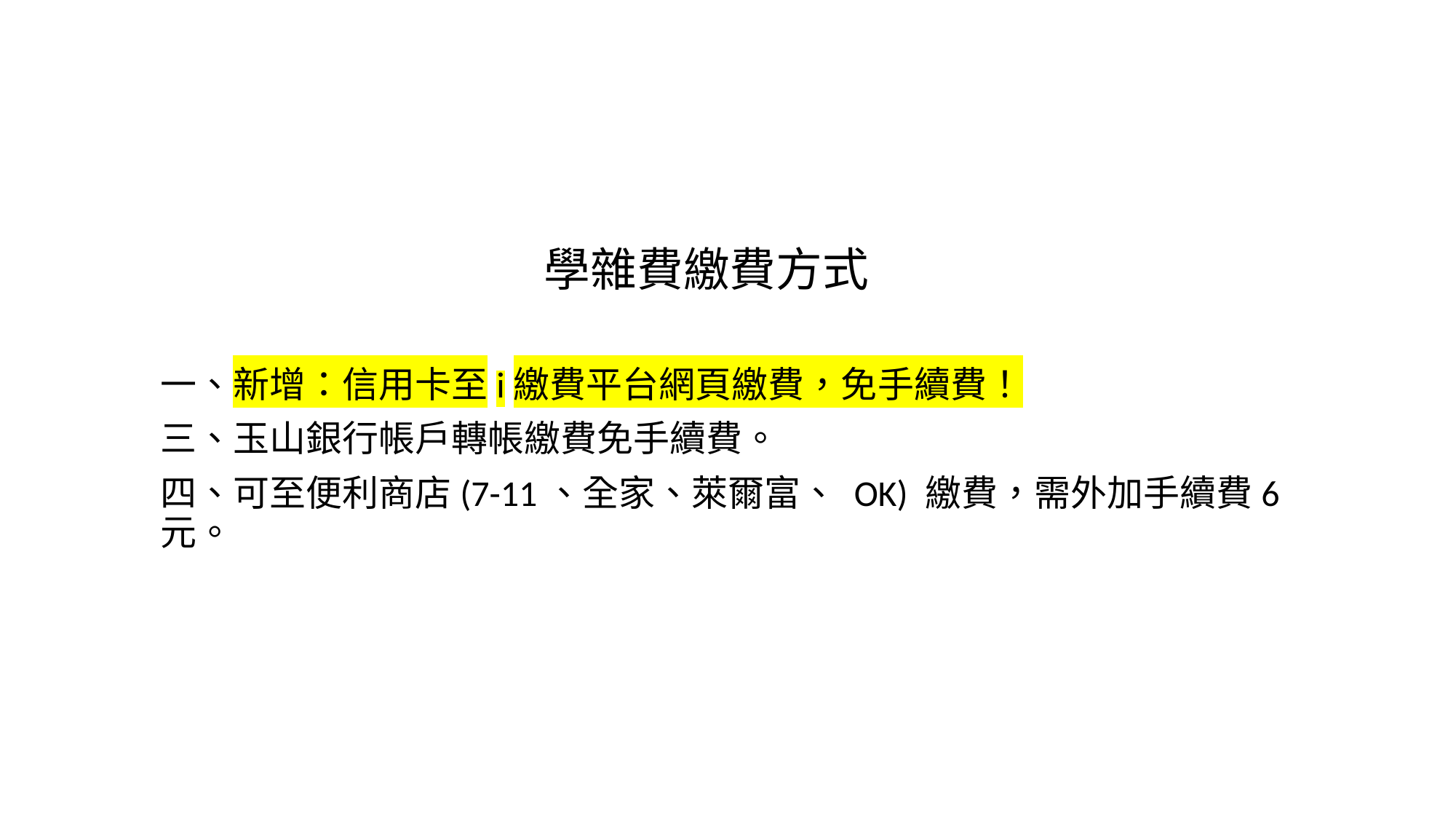

# 學雜費繳費方式

一、新增：信用卡至i繳費平台網頁繳費，免手續費！
三、玉山銀行帳戶轉帳繳費免手續費。
四、可至便利商店(7-11、全家、萊爾富、 OK) 繳費，需外加手續費6元。